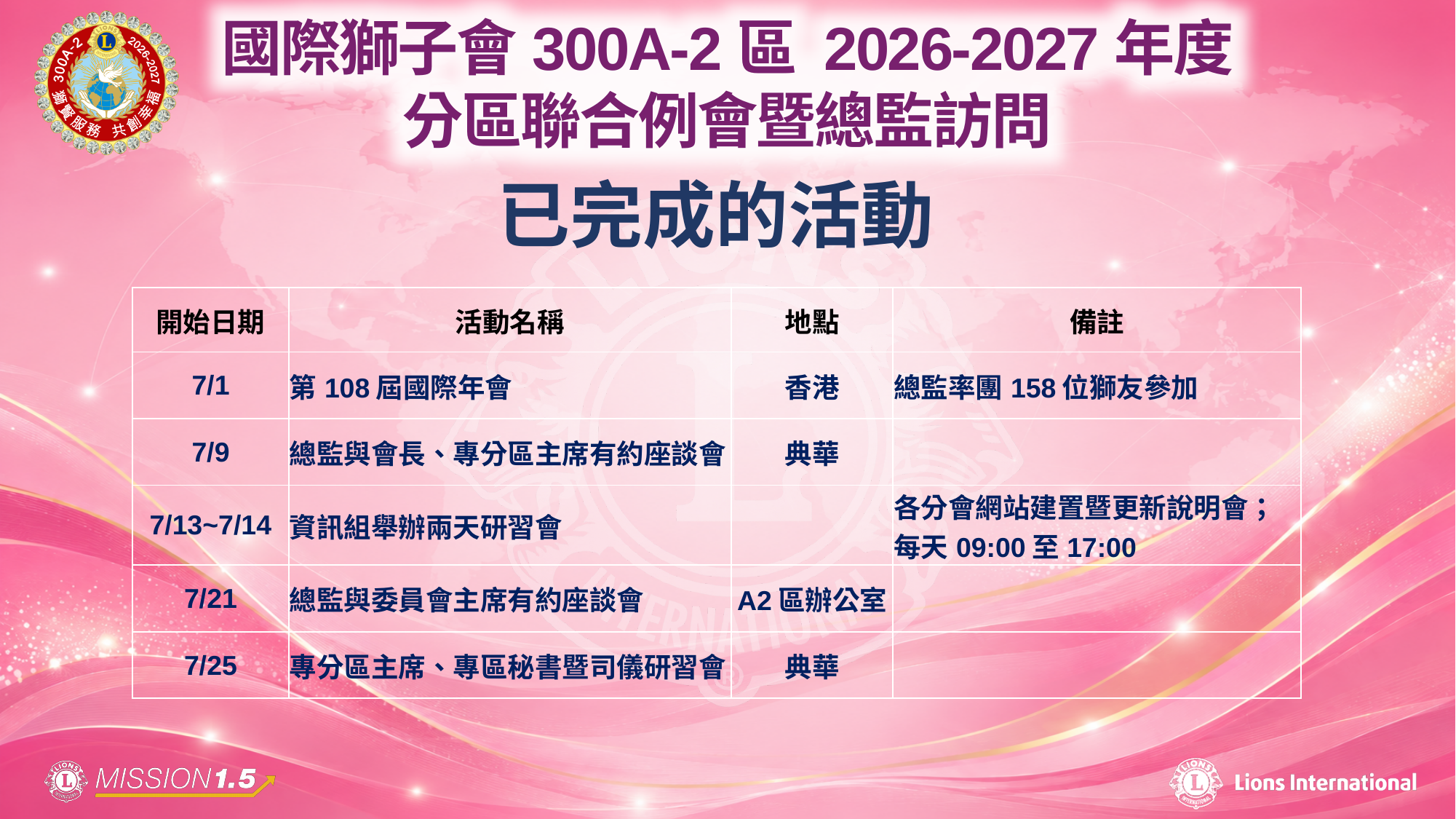

已完成的活動
| 開始日期 | 活動名稱 | 地點 | 備註 |
| --- | --- | --- | --- |
| 7/1 | 第108屆國際年會 | 香港 | 總監率團158位獅友參加 |
| 7/9 | 總監與會長、專分區主席有約座談會 | 典華 |  |
| 7/13~7/14 | 資訊組舉辦兩天研習會 |  | 各分會網站建置暨更新說明會；每天09:00至17:00 |
| 7/21 | 總監與委員會主席有約座談會 | A2區辦公室 |  |
| 7/25 | 專分區主席、專區秘書暨司儀研習會 | 典華 |  |